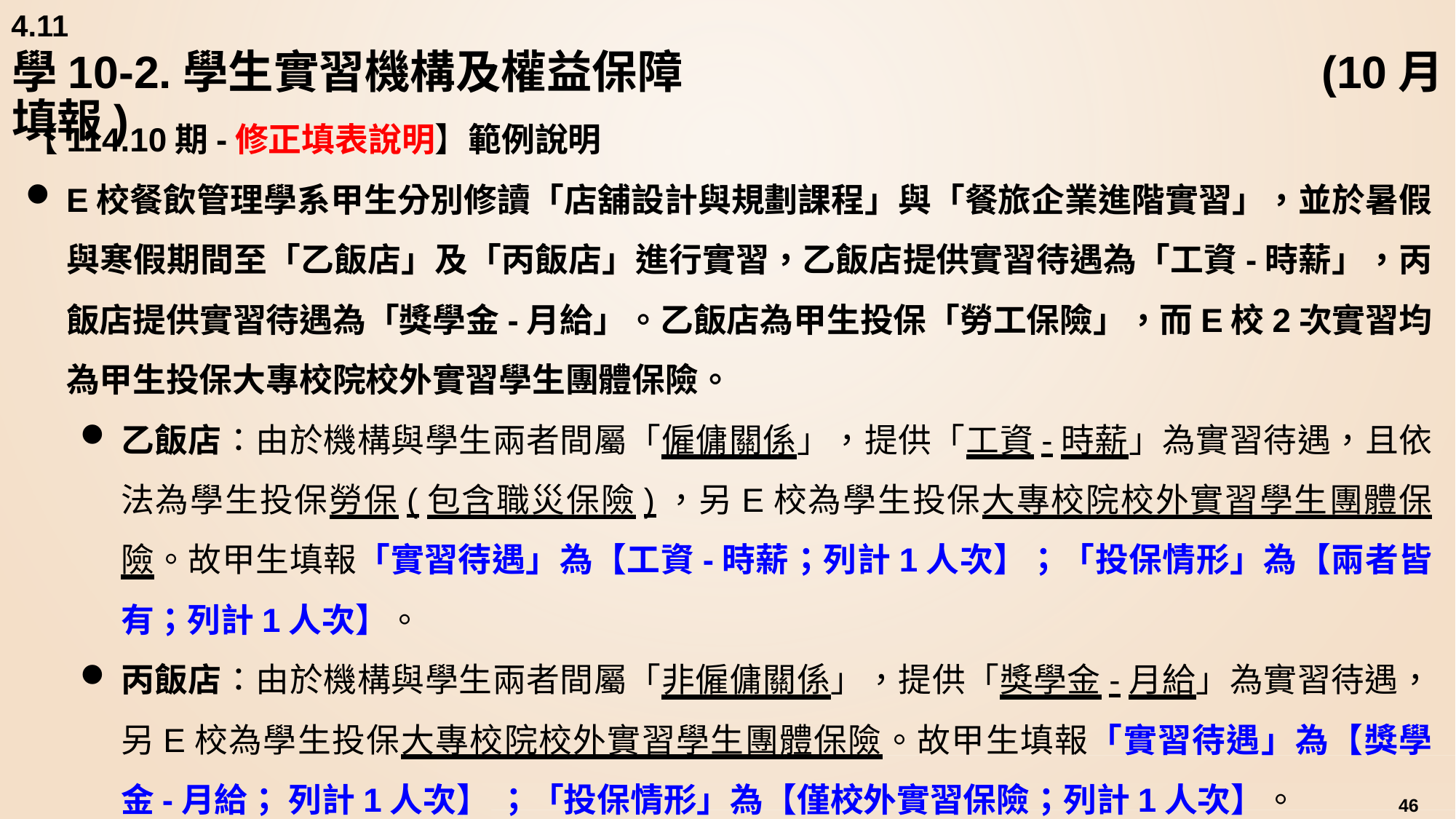

4.11
# 學10-2.學生實習機構及權益保障	   					(10月填報)
【114.10期-修正填表說明】範例說明
E校餐飲管理學系甲生分別修讀「店舖設計與規劃課程」與「餐旅企業進階實習」，並於暑假與寒假期間至「乙飯店」及「丙飯店」進行實習，乙飯店提供實習待遇為「工資-時薪」，丙飯店提供實習待遇為「獎學金-月給」。乙飯店為甲生投保「勞工保險」，而E校2次實習均為甲生投保大專校院校外實習學生團體保險。
乙飯店：由於機構與學生兩者間屬「僱傭關係」，提供「工資-時薪」為實習待遇，且依法為學生投保勞保(包含職災保險)，另E校為學生投保大專校院校外實習學生團體保險。故甲生填報「實習待遇」為【工資-時薪；列計1人次】；「投保情形」為【兩者皆有；列計1人次】。
丙飯店：由於機構與學生兩者間屬「非僱傭關係」，提供「獎學金-月給」為實習待遇，另E校為學生投保大專校院校外實習學生團體保險。故甲生填報「實習待遇」為【獎學金-月給； 列計1人次】 ；「投保情形」為【僅校外實習保險；列計1人次】。